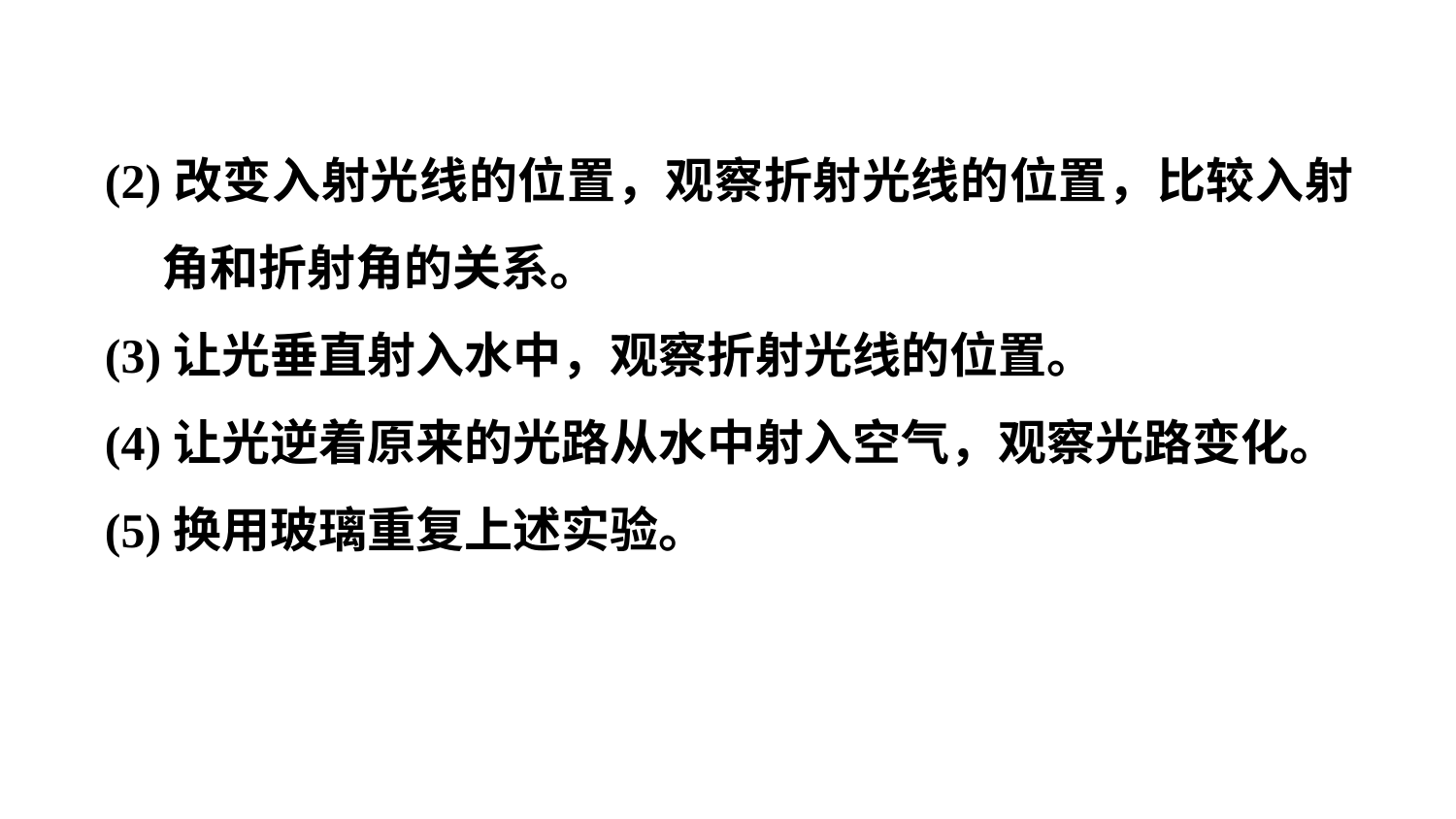

(2)改变入射光线的位置，观察折射光线的位置，比较入射角和折射角的关系。
(3)让光垂直射入水中，观察折射光线的位置。
(4)让光逆着原来的光路从水中射入空气，观察光路变化。
(5)换用玻璃重复上述实验。